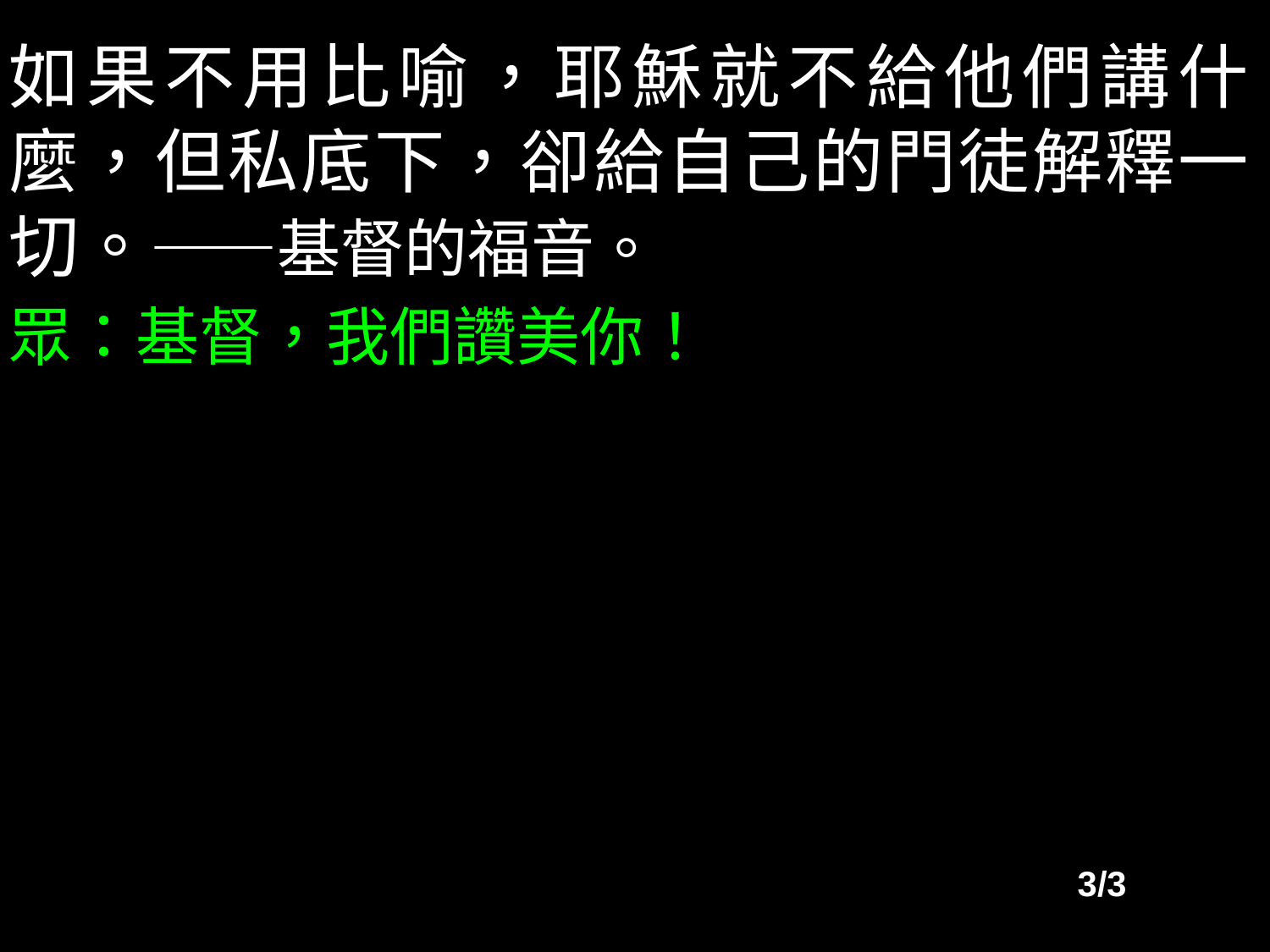

如果不用比喻，耶穌就不給他們講什麼，但私底下，卻給自己的門徒解釋一切。——基督的福音。
眾：基督，我們讚美你！

3/3